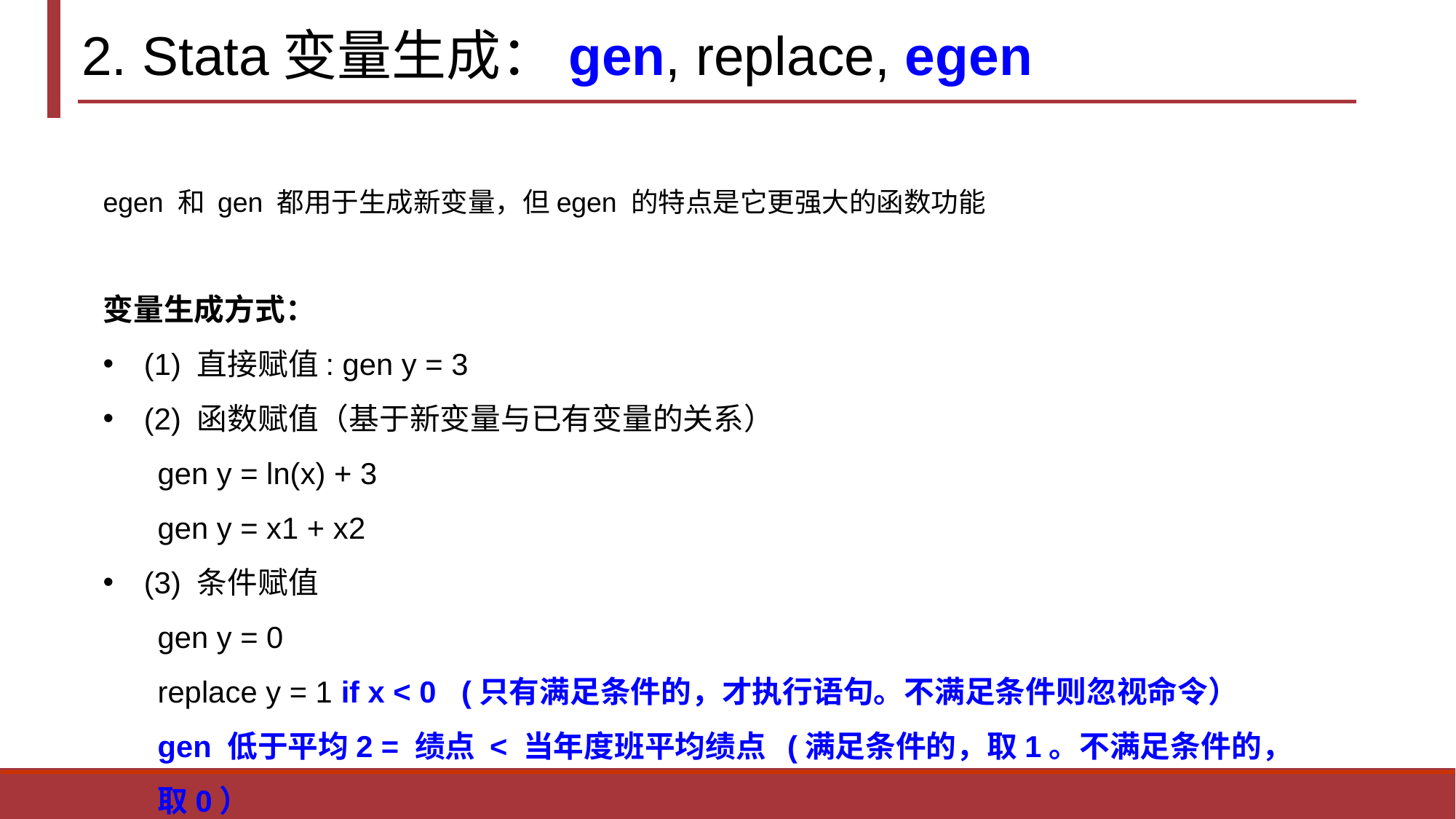

2. Stata变量生成：gen, replace, egen
egen 和 gen 都用于生成新变量，但egen 的特点是它更强大的函数功能

变量生成方式：
(1) 直接赋值: gen y = 3
(2) 函数赋值（基于新变量与已有变量的关系）
gen y = ln(x) + 3
gen y = x1 + x2
(3) 条件赋值
gen y = 0
replace y = 1 if x < 0   (只有满足条件的，才执行语句。不满足条件则忽视命令）
gen 低于平均2 = 绩点 < 当年度班平均绩点  (满足条件的，取1。不满足条件的，取0）